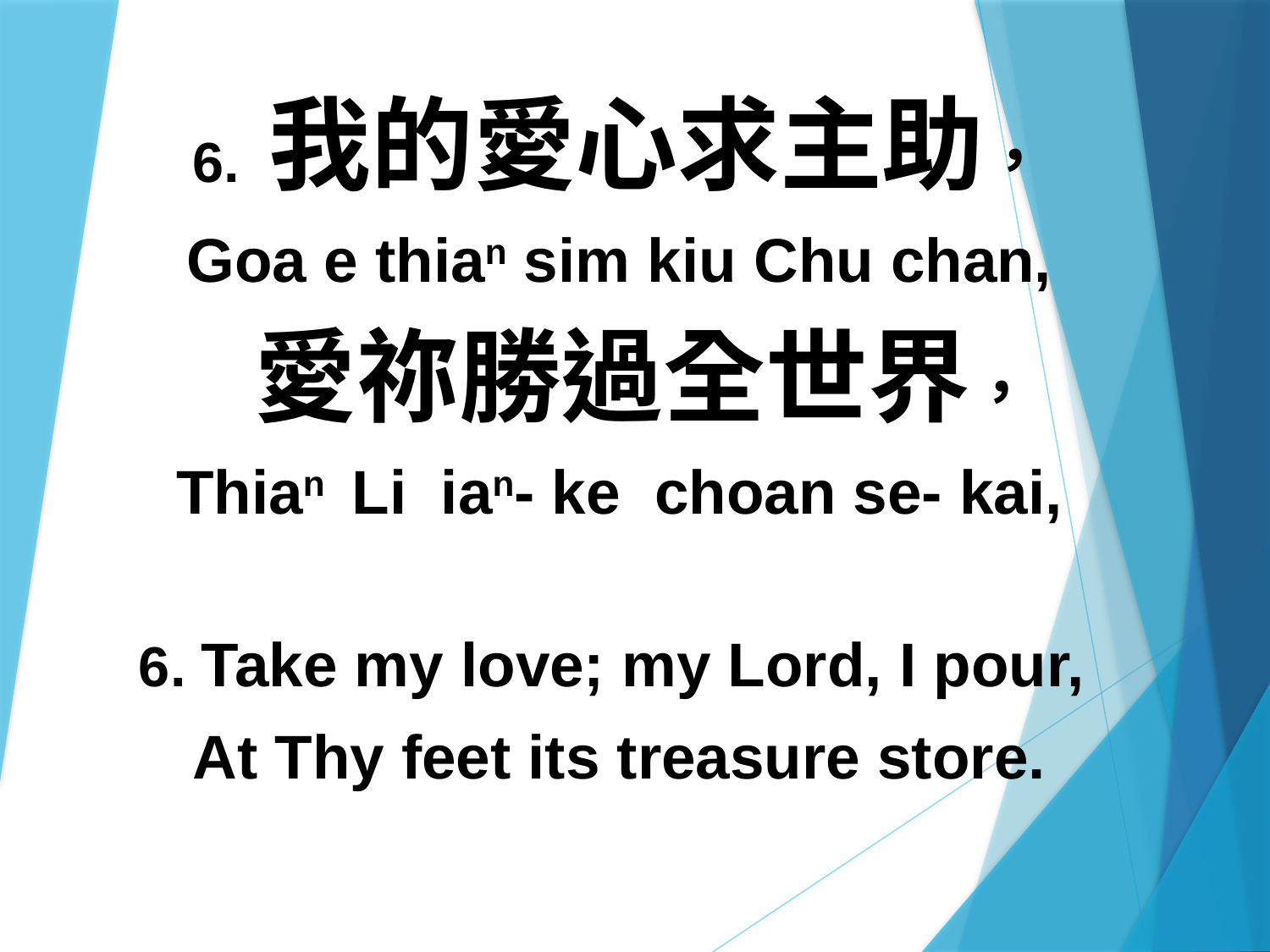

6. 我的愛心求主助，
Goa e thian sim kiu Chu chan,
 愛祢勝過全世界，
Thian  Li  ian- ke  choan se- kai,

6. Take my love; my Lord, I pour,
At Thy feet its treasure store.